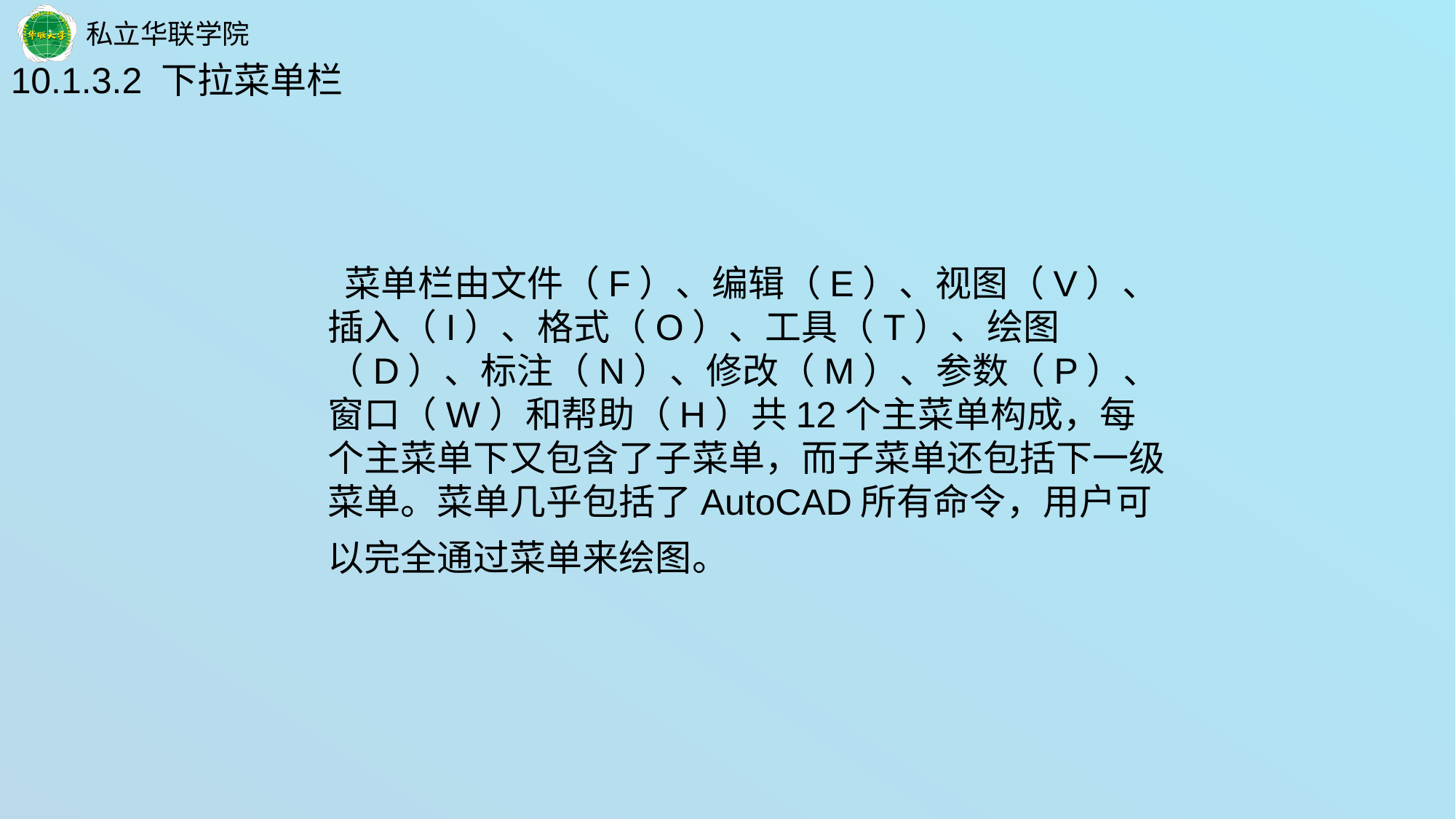

10.1.3.2 下拉菜单栏
      菜单栏由文件（F）、编辑（E）、视图（V）、插入（I）、格式（O）、工具（T）、绘图（D）、标注（N）、修改（M）、参数（P）、窗口（W）和帮助（H）共12个主菜单构成，每个主菜单下又包含了子菜单，而子菜单还包括下一级菜单。菜单几乎包括了AutoCAD所有命令，用户可以完全通过菜单来绘图。